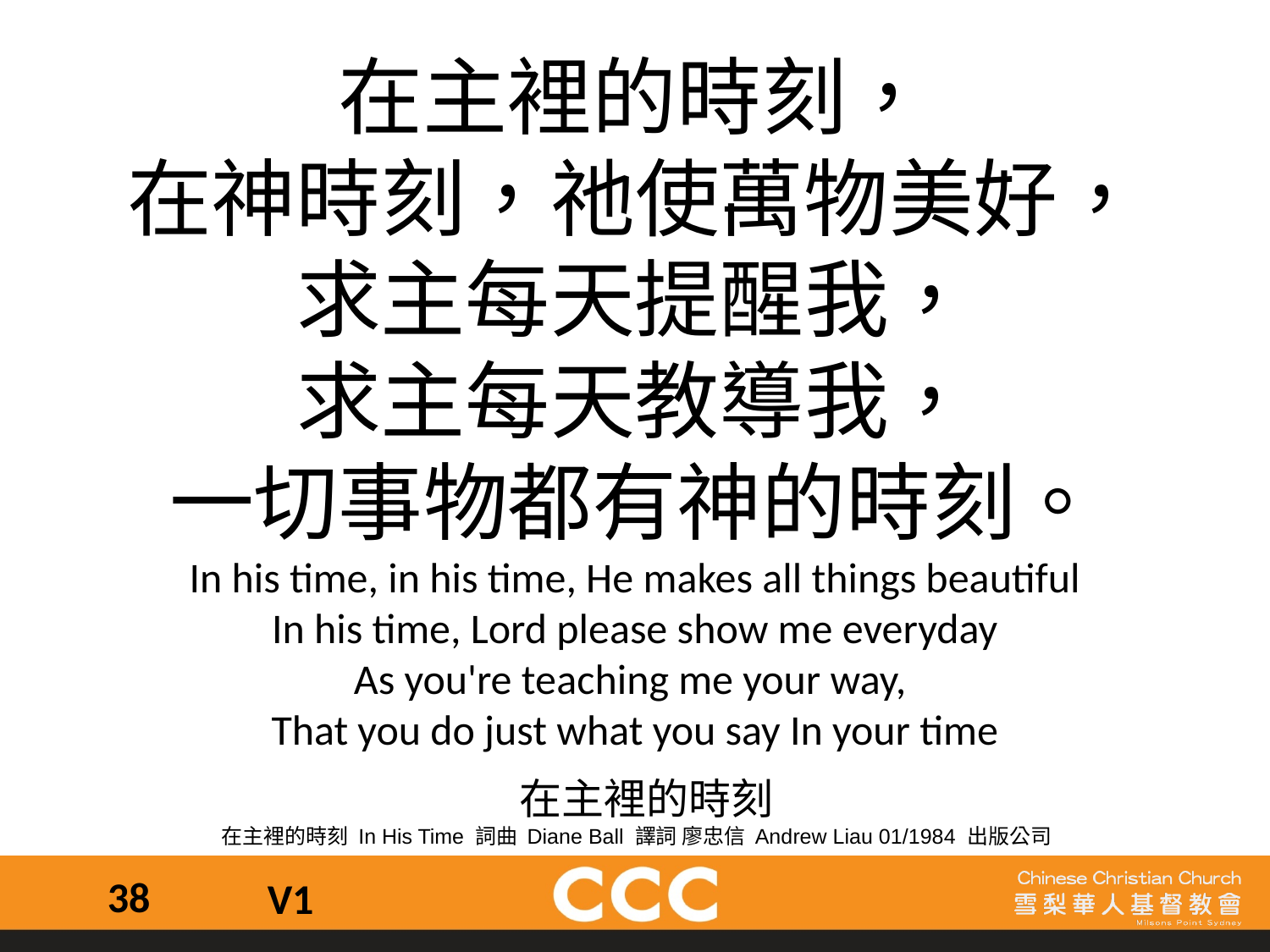

在主裡的時刻，
在神時刻，祂使萬物美好，
求主每天提醒我，
求主每天教導我，
一切事物都有神的時刻。
In his time, in his time, He makes all things beautiful
In his time, Lord please show me everyday
As you're teaching me your way,
That you do just what you say In your time
 在主裡的時刻
在主裡的時刻 In His Time 詞曲 Diane Ball 譯詞 廖忠信 Andrew Liau 01/1984 出版公司
38
V1